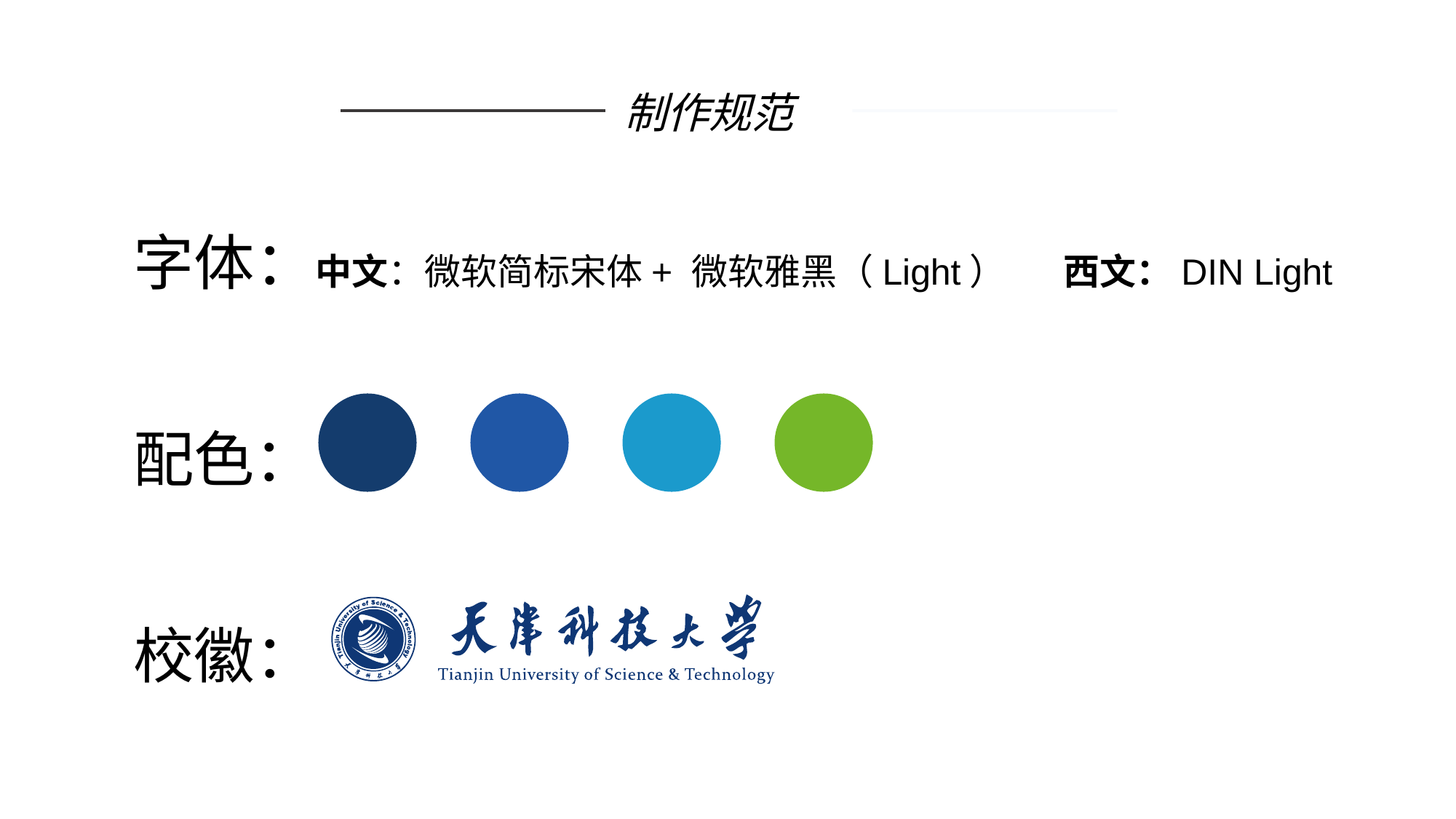

制作规范
字体：中文：微软简标宋体+ 微软雅黑（Light）       西文：DIN Light
配色：

校徽：